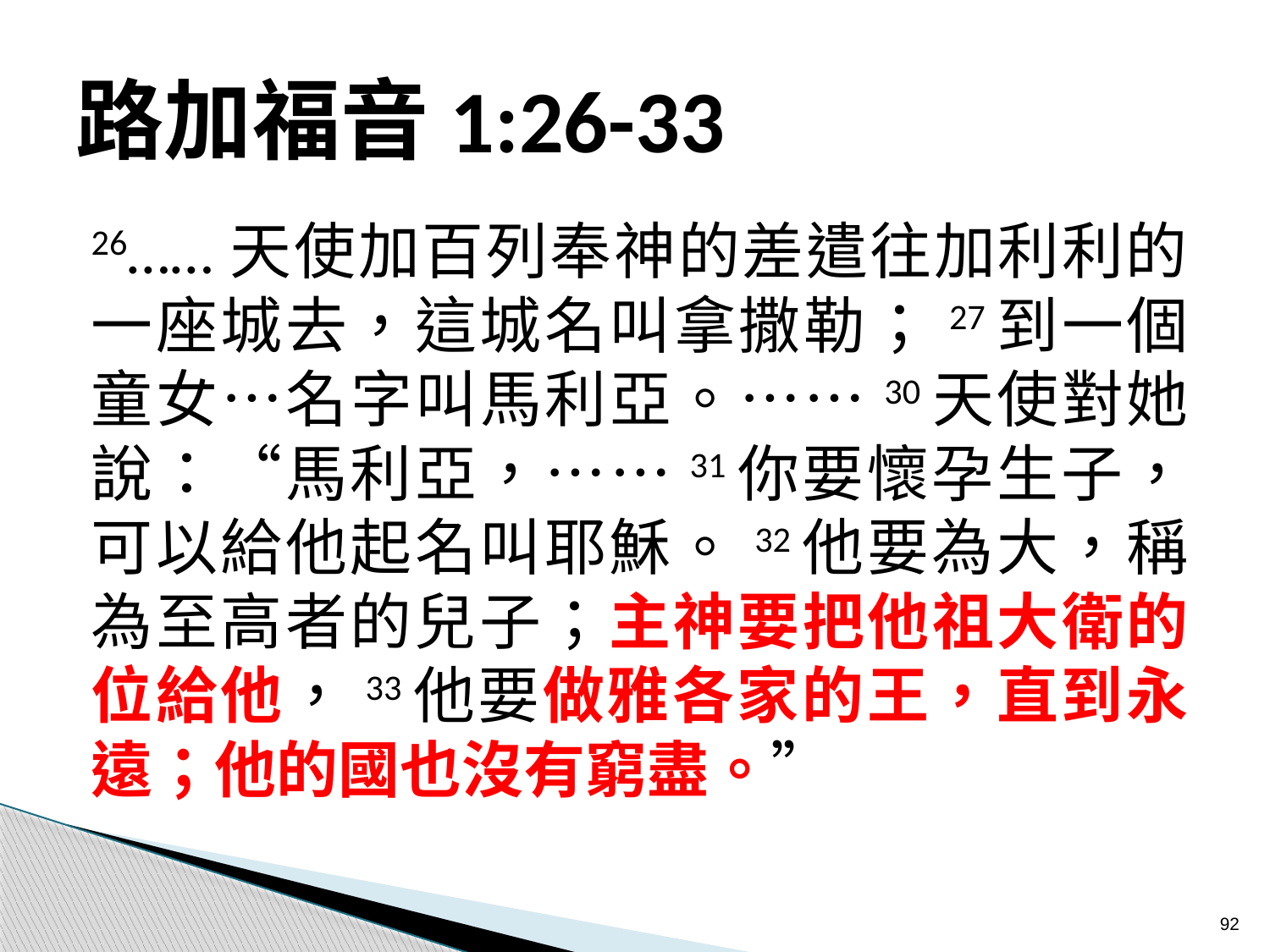

# 路加福音1:26-33
26……天使加百列奉神的差遣往加利利的一座城去，這城名叫拿撒勒；27到一個童女…名字叫馬利亞。……30天使對她說：“馬利亞，……31你要懷孕生子，可以給他起名叫耶穌。32他要為大，稱為至高者的兒子；主神要把他祖大衛的位給他，33他要做雅各家的王，直到永遠；他的國也沒有窮盡。”

92